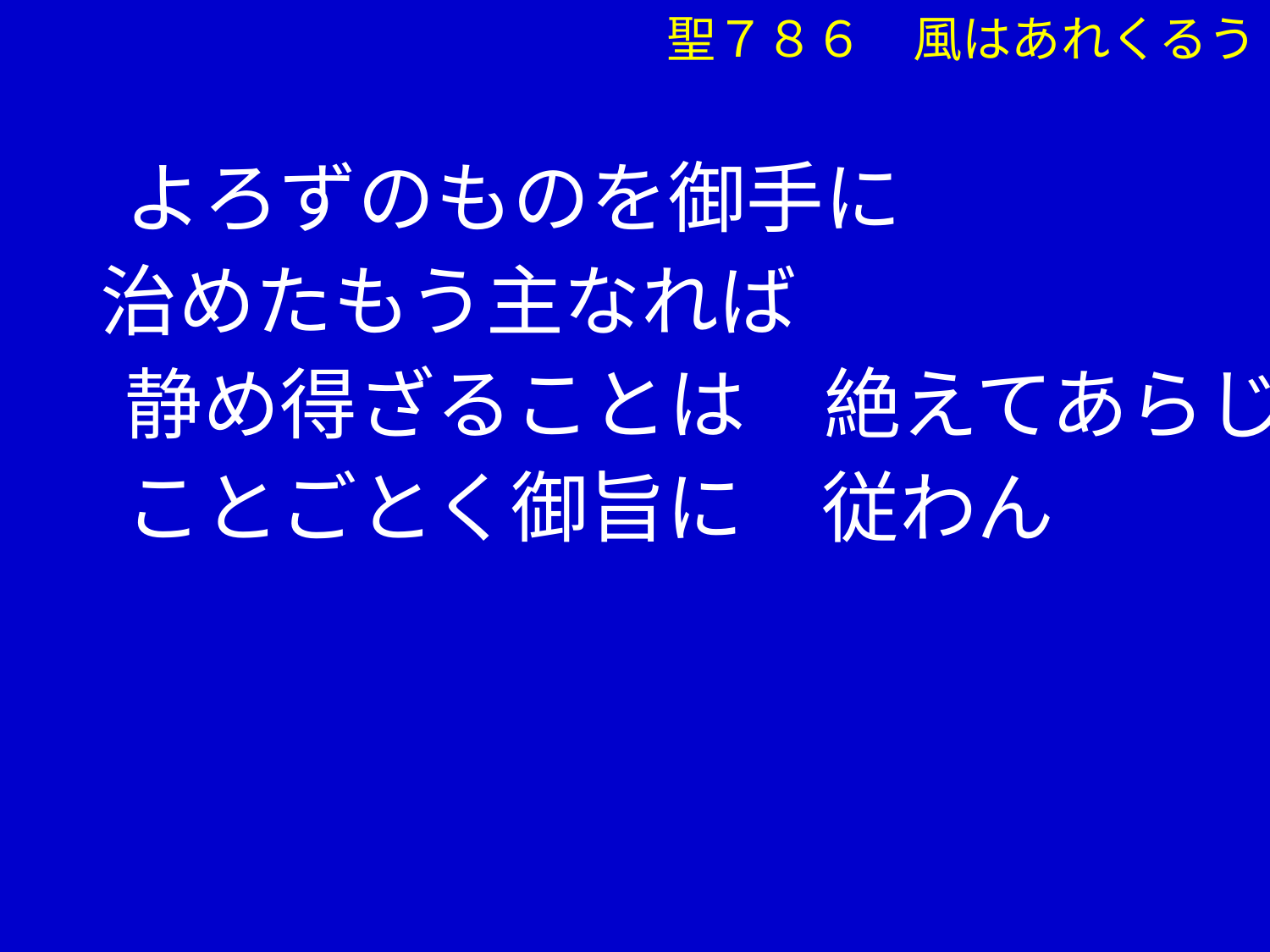

聖７８６　風はあれくるう

　 よろずのものを御手に
   治めたもう主なれば
　 静め得ざることは　絶えてあらじ
　 ことごとく御旨に　従わん